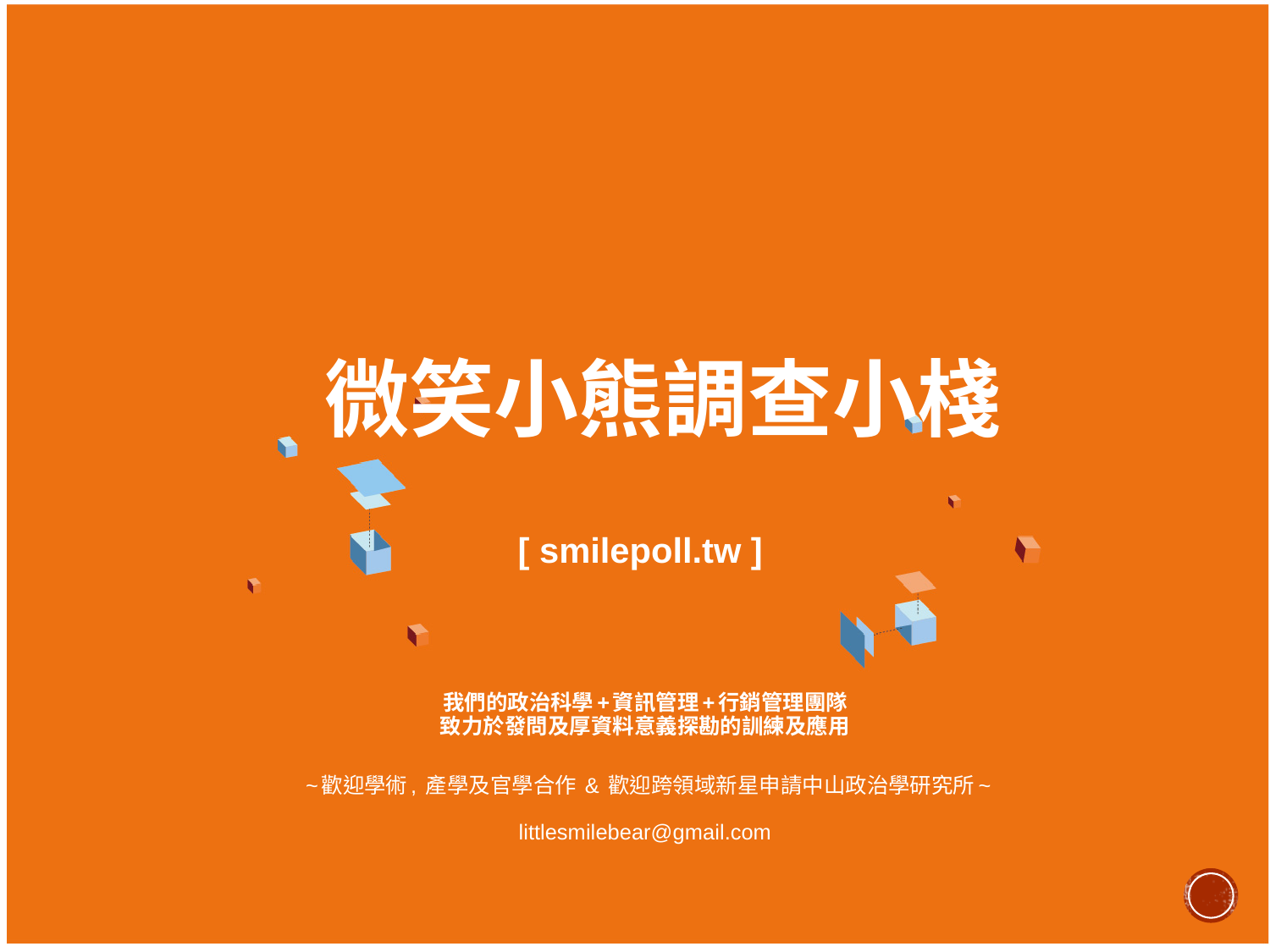

# 微笑小熊調查小棧
[ smilepoll.tw ]
我們的政治科學+資訊管理+行銷管理團隊
致力於發問及厚資料意義探勘的訓練及應用
 ~歡迎學術, 產學及官學合作 & 歡迎跨領域新星申請中山政治學研究所~
littlesmilebear@gmail.com